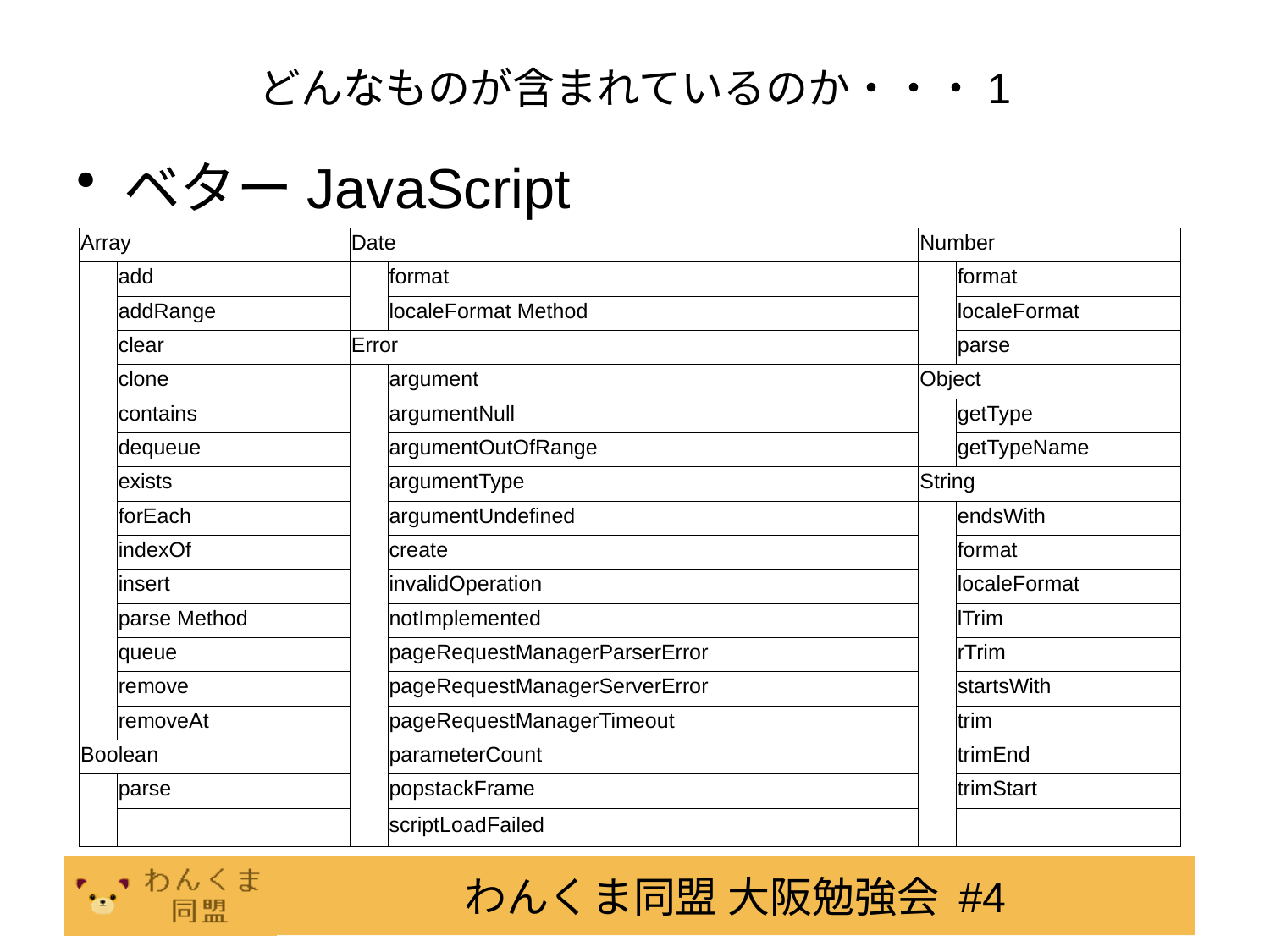

# どんなものが含まれているのか・・・1
ベターJavaScript

| Array |  | Date |  | Number |  |
| --- | --- | --- | --- | --- | --- |
|  | add |  | format |  | format |
|  | addRange |  | localeFormat Method |  | localeFormat |
|  | clear | Error |  |  | parse |
|  | clone |  | argument | Object |  |
|  | contains |  | argumentNull |  | getType |
|  | dequeue |  | argumentOutOfRange |  | getTypeName |
|  | exists |  | argumentType | String |  |
|  | forEach |  | argumentUndefined |  | endsWith |
|  | indexOf |  | create |  | format |
|  | insert |  | invalidOperation |  | localeFormat |
|  | parse Method |  | notImplemented |  | lTrim |
|  | queue |  | pageRequestManagerParserError |  | rTrim |
|  | remove |  | pageRequestManagerServerError |  | startsWith |
|  | removeAt |  | pageRequestManagerTimeout |  | trim |
| Boolean |  |  | parameterCount |  | trimEnd |
|  | parse |  | popstackFrame |  | trimStart |
|  |  |  | scriptLoadFailed |  |  |